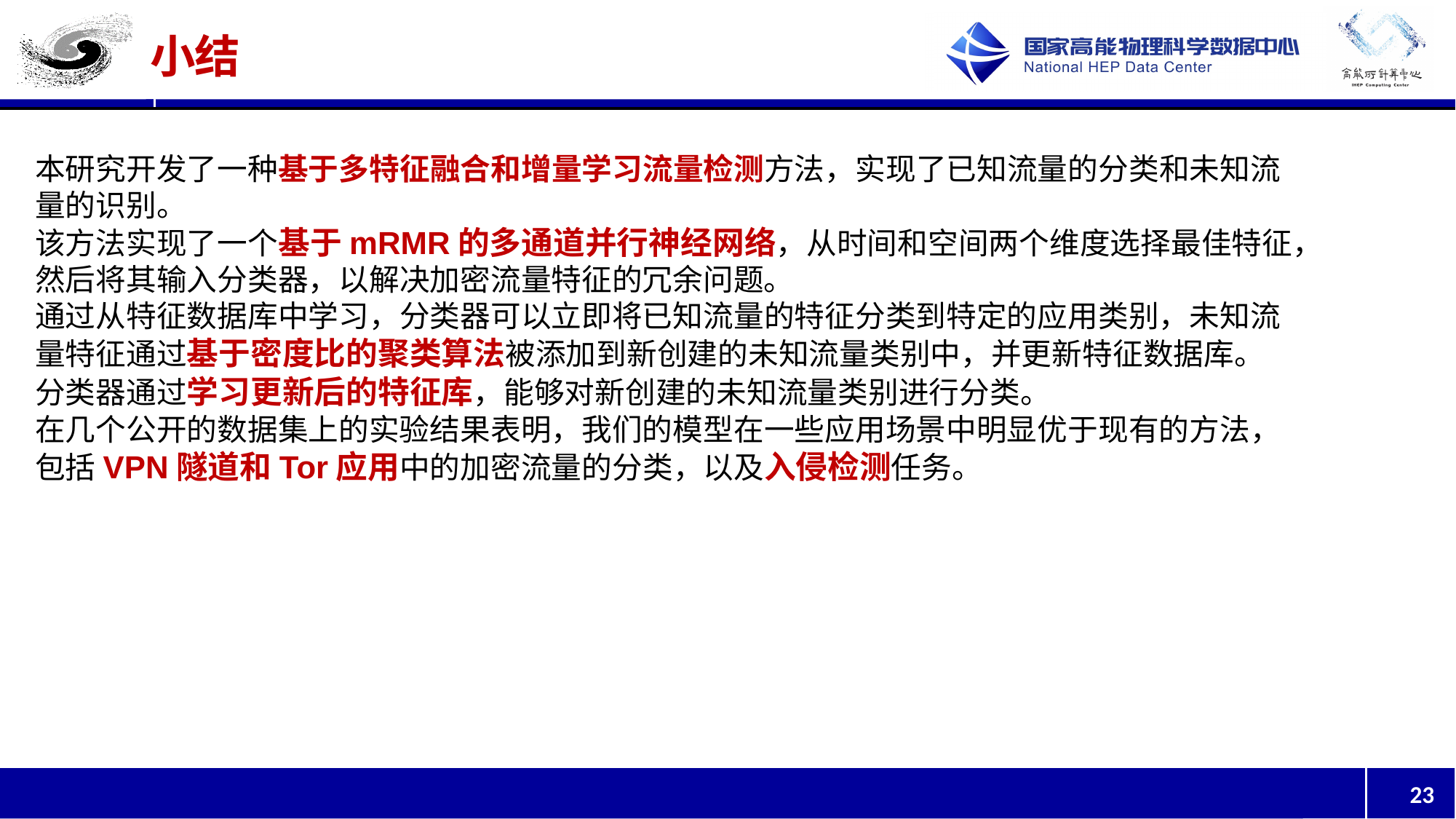

# 小结
本研究开发了一种基于多特征融合和增量学习流量检测方法，实现了已知流量的分类和未知流量的识别。
该方法实现了一个基于mRMR的多通道并行神经网络，从时间和空间两个维度选择最佳特征，然后将其输入分类器，以解决加密流量特征的冗余问题。
通过从特征数据库中学习，分类器可以立即将已知流量的特征分类到特定的应用类别，未知流量特征通过基于密度比的聚类算法被添加到新创建的未知流量类别中，并更新特征数据库。
分类器通过学习更新后的特征库，能够对新创建的未知流量类别进行分类。
在几个公开的数据集上的实验结果表明，我们的模型在一些应用场景中明显优于现有的方法，包括VPN隧道和Tor应用中的加密流量的分类，以及入侵检测任务。